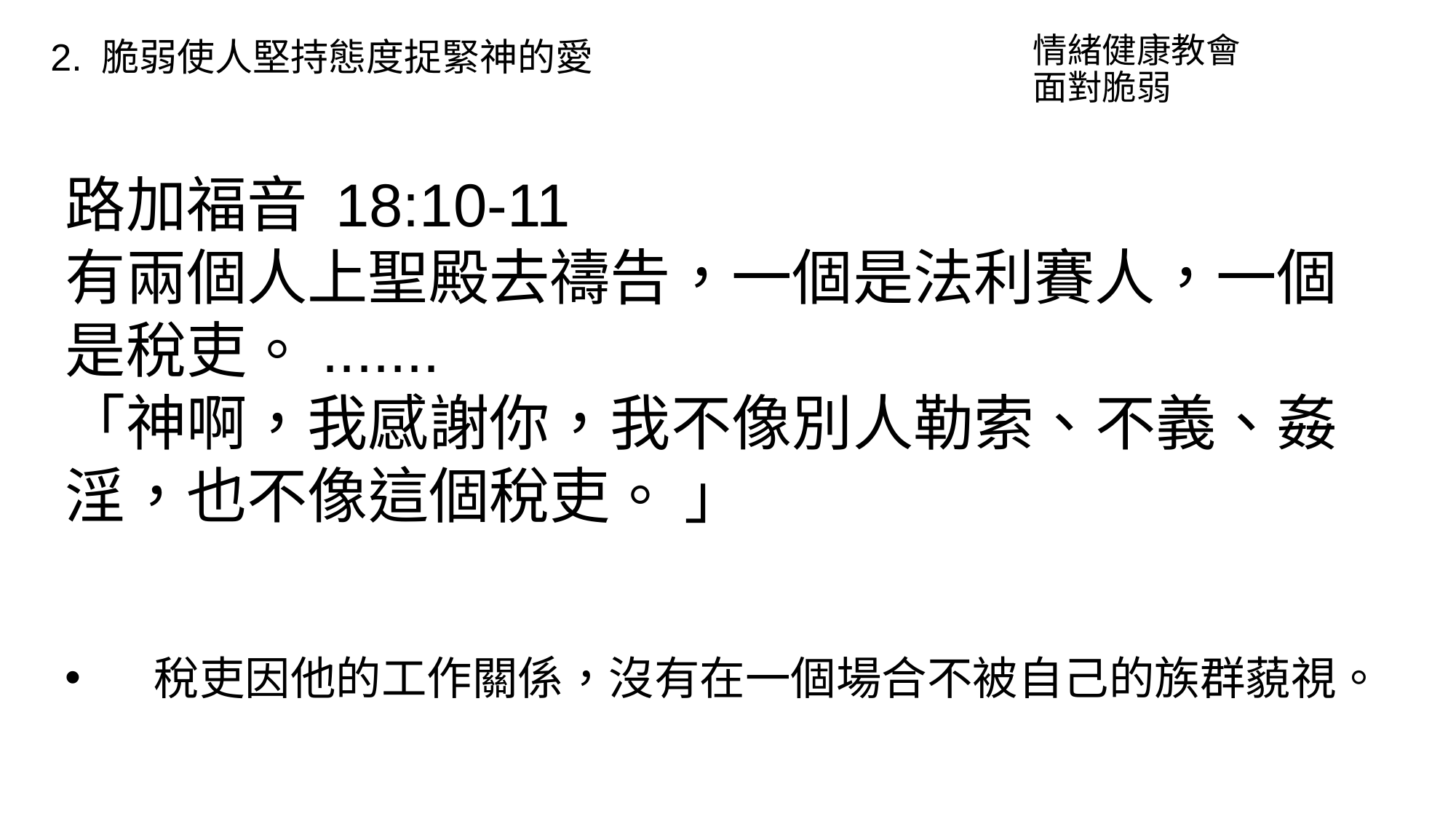

情緒健康教會
面對脆弱
2. 脆弱使人堅持態度捉緊神的愛
路加福音 18:10-11
有兩個人上聖殿去禱告，一個是法利賽人，一個是稅吏。.......
「神啊，我感謝你，我不像別人勒索、不義、姦淫，也不像這個稅吏。 」
稅吏因他的工作關係，沒有在一個場合不被自己的族群藐視。